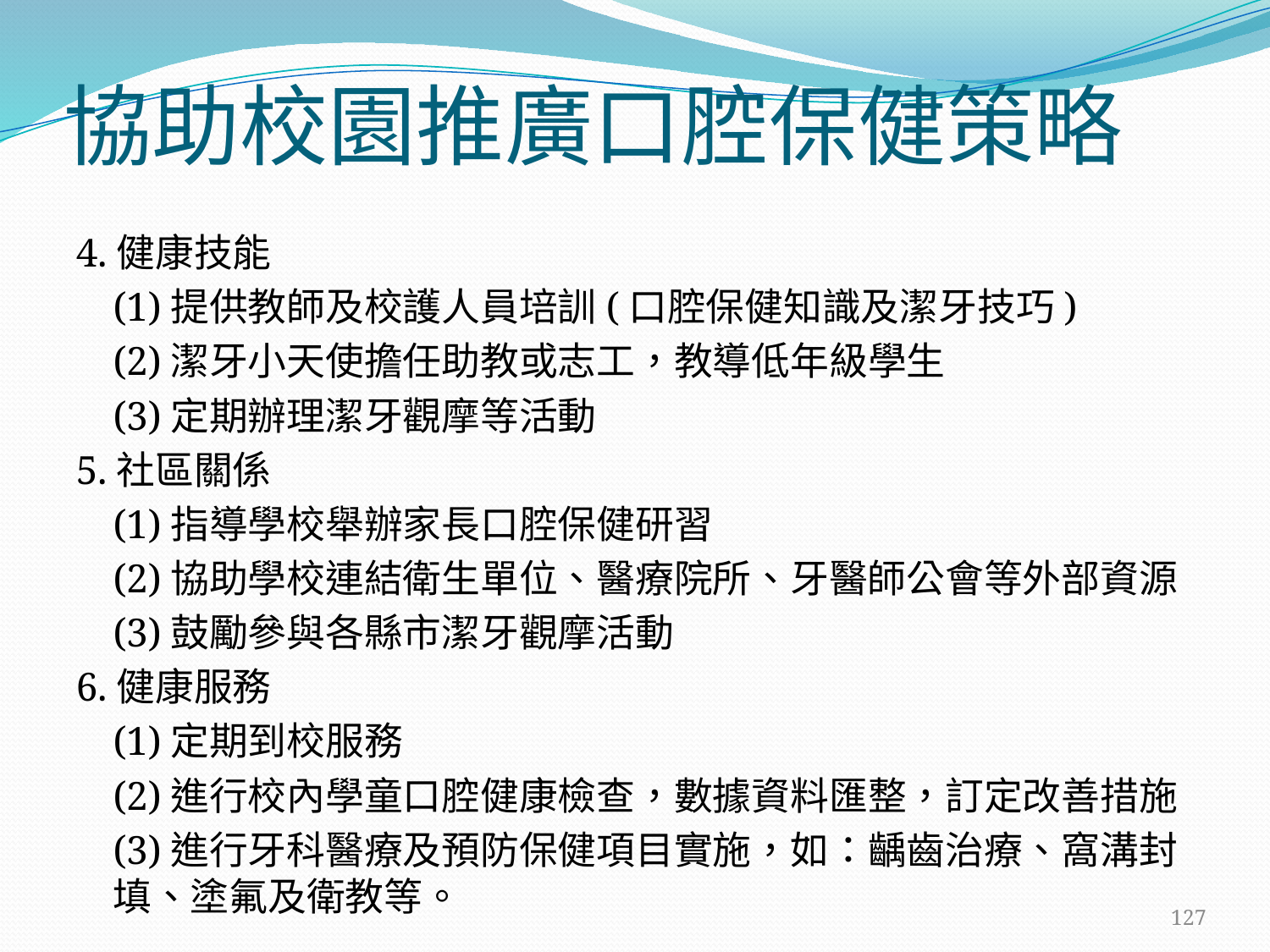

# 協助校園推廣口腔保健策略
4.健康技能
(1)提供教師及校護人員培訓(口腔保健知識及潔牙技巧)
(2)潔牙小天使擔任助教或志工，教導低年級學生
(3)定期辦理潔牙觀摩等活動
5.社區關係
(1)指導學校舉辦家長口腔保健研習
(2)協助學校連結衛生單位、醫療院所、牙醫師公會等外部資源
(3)鼓勵參與各縣市潔牙觀摩活動
6.健康服務
(1)定期到校服務
(2)進行校內學童口腔健康檢查，數據資料匯整，訂定改善措施
(3)進行牙科醫療及預防保健項目實施，如：齲齒治療、窩溝封填、塗氟及衛教等。
127